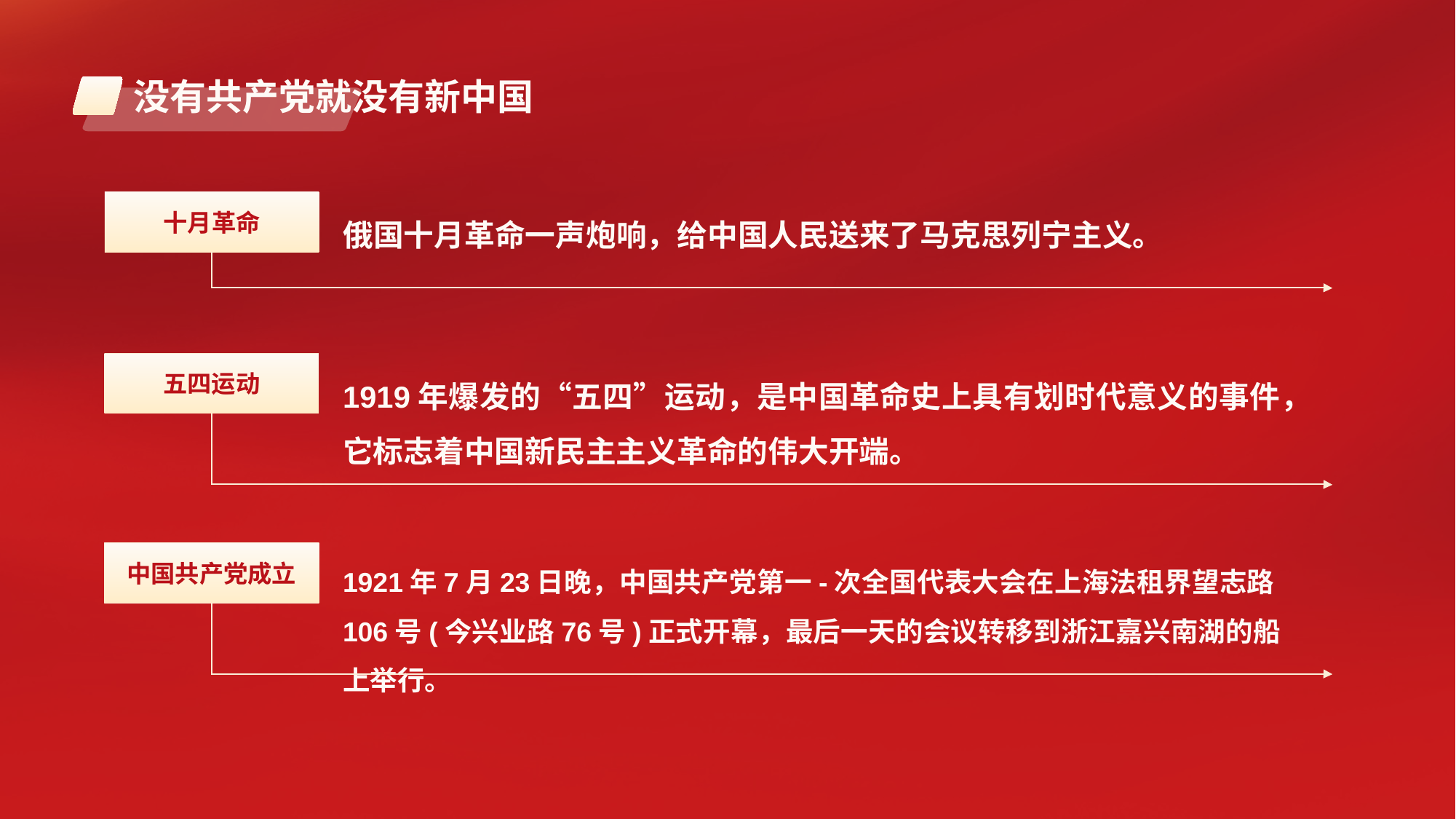

没有共产党就没有新中国

十月革命
俄国十月革命一声炮响，给中国人民送来了马克思列宁主义。
五四运动
1919年爆发的“五四”运动，是中国革命史上具有划时代意义的事件，它标志着中国新民主主义革命的伟大开端。
中国共产党成立
1921年7月23日晚，中国共产党第一-次全国代表大会在上海法租界望志路106号(今兴业路76号)正式开幕，最后一天的会议转移到浙江嘉兴南湖的船上举行。